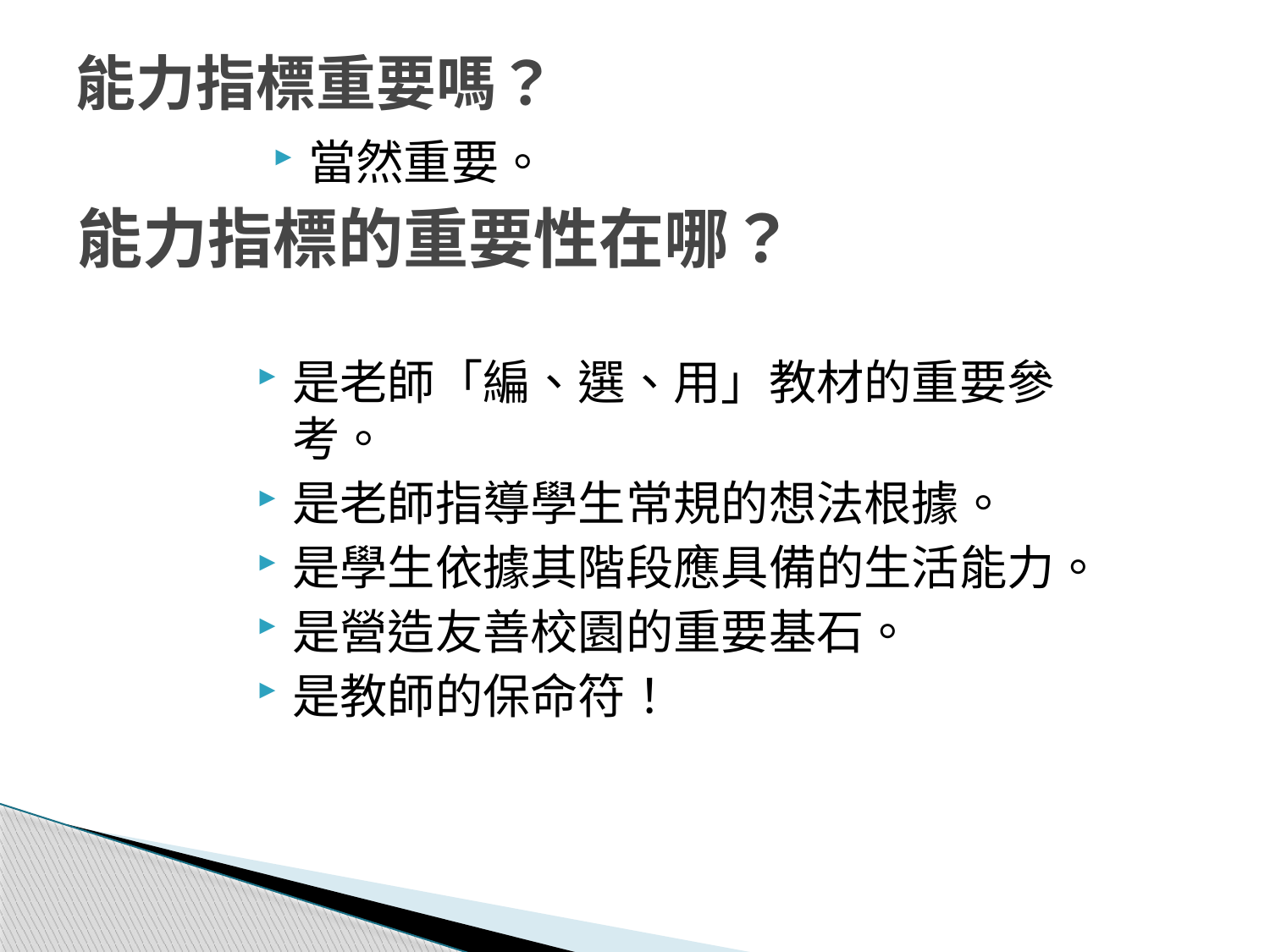

# 能力指標重要嗎？
當然重要。
能力指標的重要性在哪？

是老師「編、選、用」教材的重要參考。
是老師指導學生常規的想法根據。
是學生依據其階段應具備的生活能力。
是營造友善校園的重要基石。
是教師的保命符！